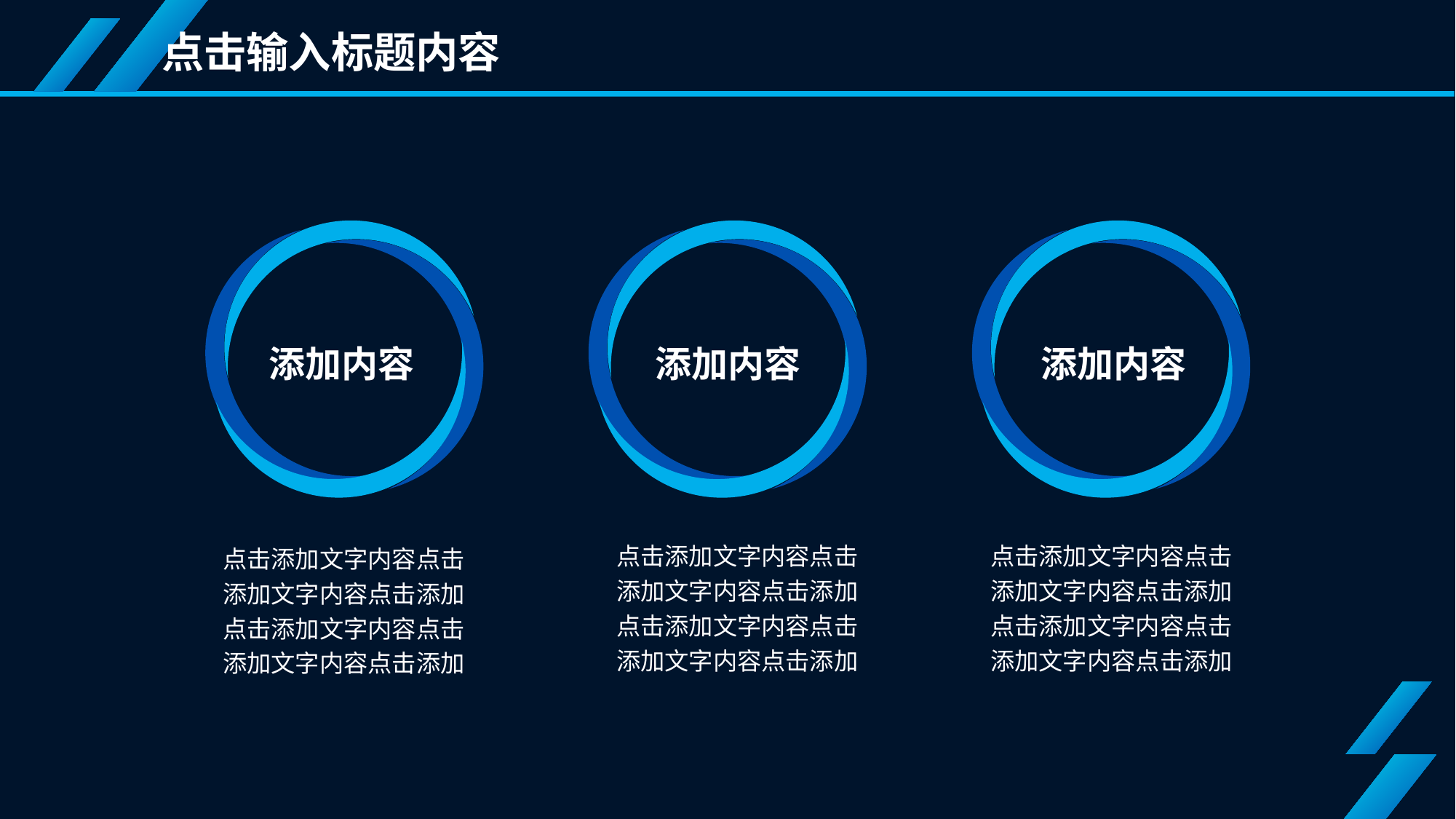

点击输入标题内容

添加内容
添加内容
添加内容
点击添加文字内容点击添加文字内容点击添加
点击添加文字内容点击添加文字内容点击添加
点击添加文字内容点击添加文字内容点击添加
点击添加文字内容点击添加文字内容点击添加
点击添加文字内容点击添加文字内容点击添加
点击添加文字内容点击添加文字内容点击添加